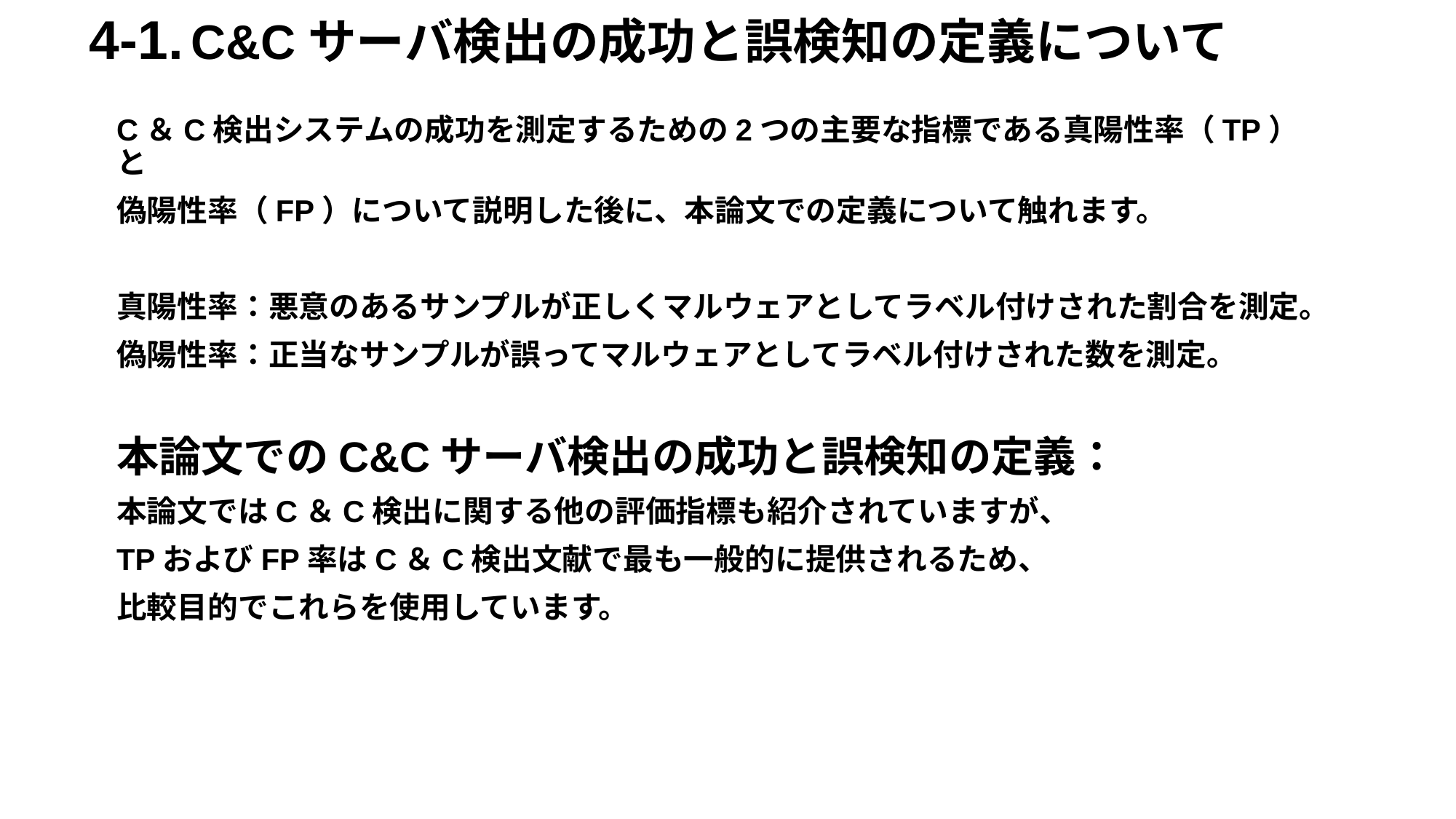

# 4-1. C&Cサーバ検出の成功と誤検知の定義について
C＆C検出システムの成功を測定するための2つの主要な指標である真陽性率（TP）と
偽陽性率（FP）について説明した後に、本論文での定義について触れます。

真陽性率：悪意のあるサンプルが正しくマルウェアとしてラベル付けされた割合を測定。
偽陽性率：正当なサンプルが誤ってマルウェアとしてラベル付けされた数を測定。

本論文でのC&Cサーバ検出の成功と誤検知の定義：
本論文ではC＆C検出に関する他の評価指標も紹介されていますが、
TPおよびFP率はC＆C検出文献で最も一般的に提供されるため、
比較目的でこれらを使用しています。